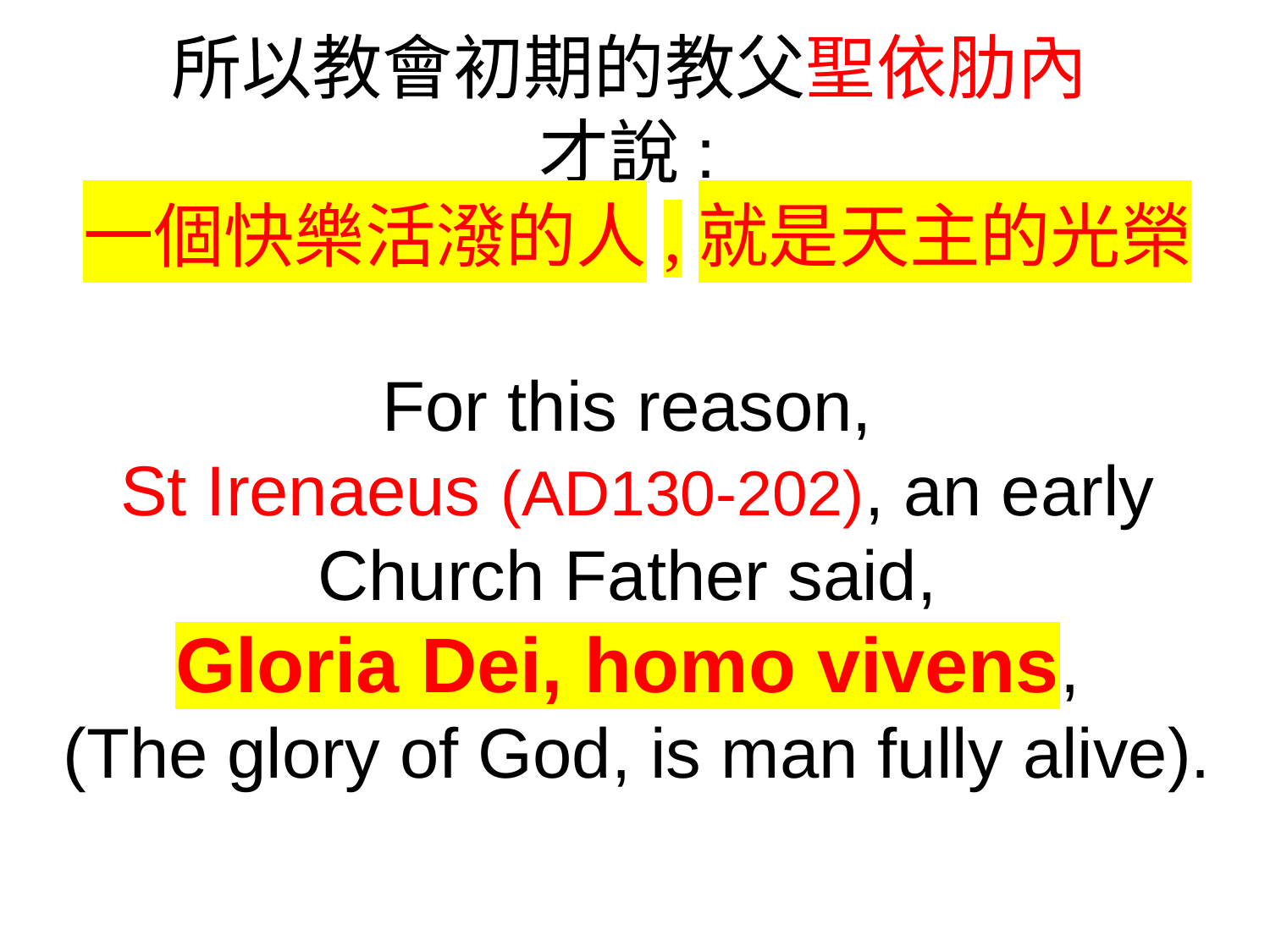

所以教會初期的教父聖依肋內
才說:
一個快樂活潑的人,就是天主的光榮
For this reason,
St Irenaeus (AD130-202), an early Church Father said,
Gloria Dei, homo vivens,
(The glory of God, is man fully alive).